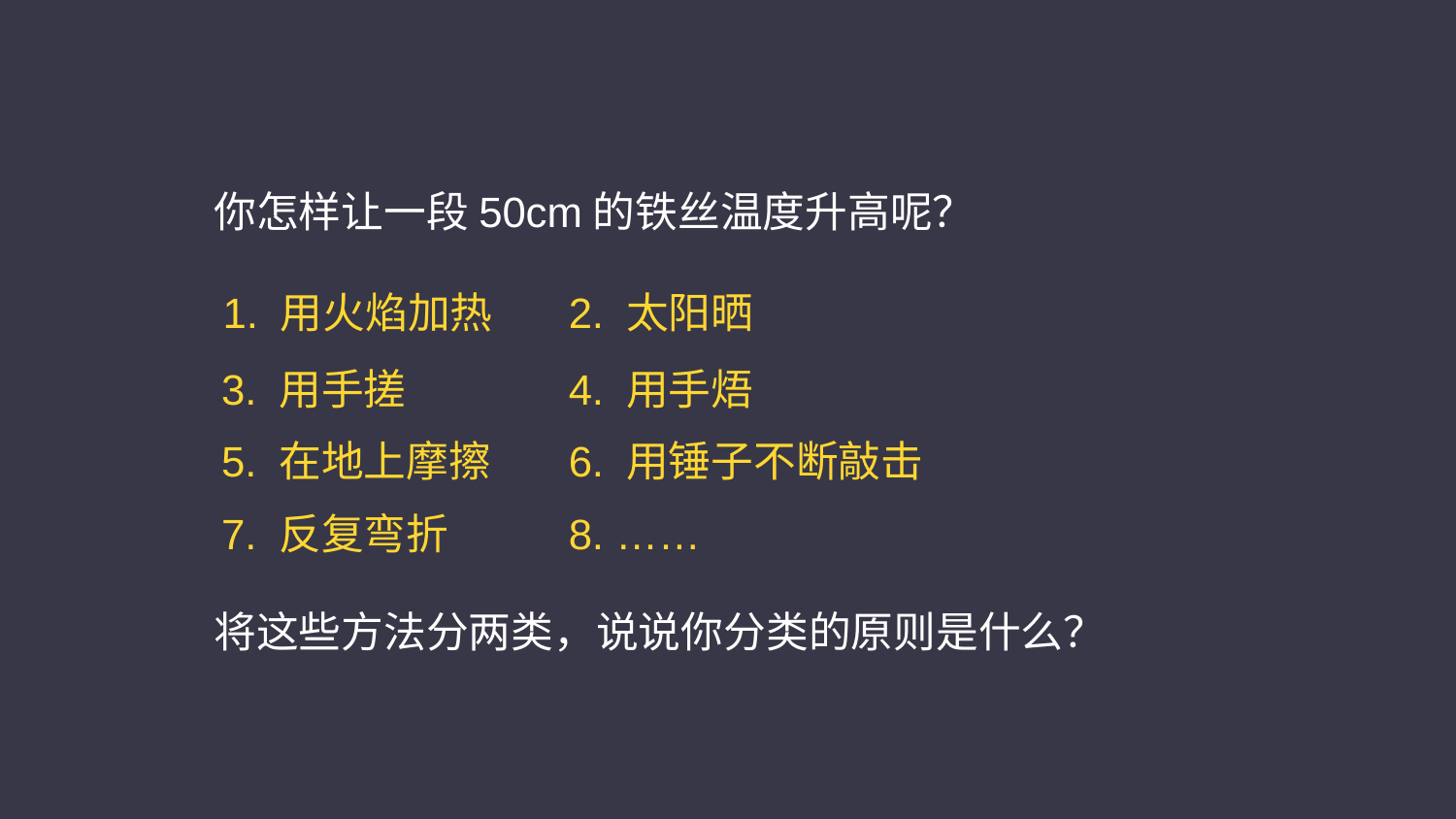

你怎样让一段50cm的铁丝温度升高呢？
1. 用火焰加热
2. 太阳晒
3. 用手搓
4. 用手焐
5. 在地上摩擦
6. 用锤子不断敲击
7. 反复弯折
8. ……
将这些方法分两类，说说你分类的原则是什么？